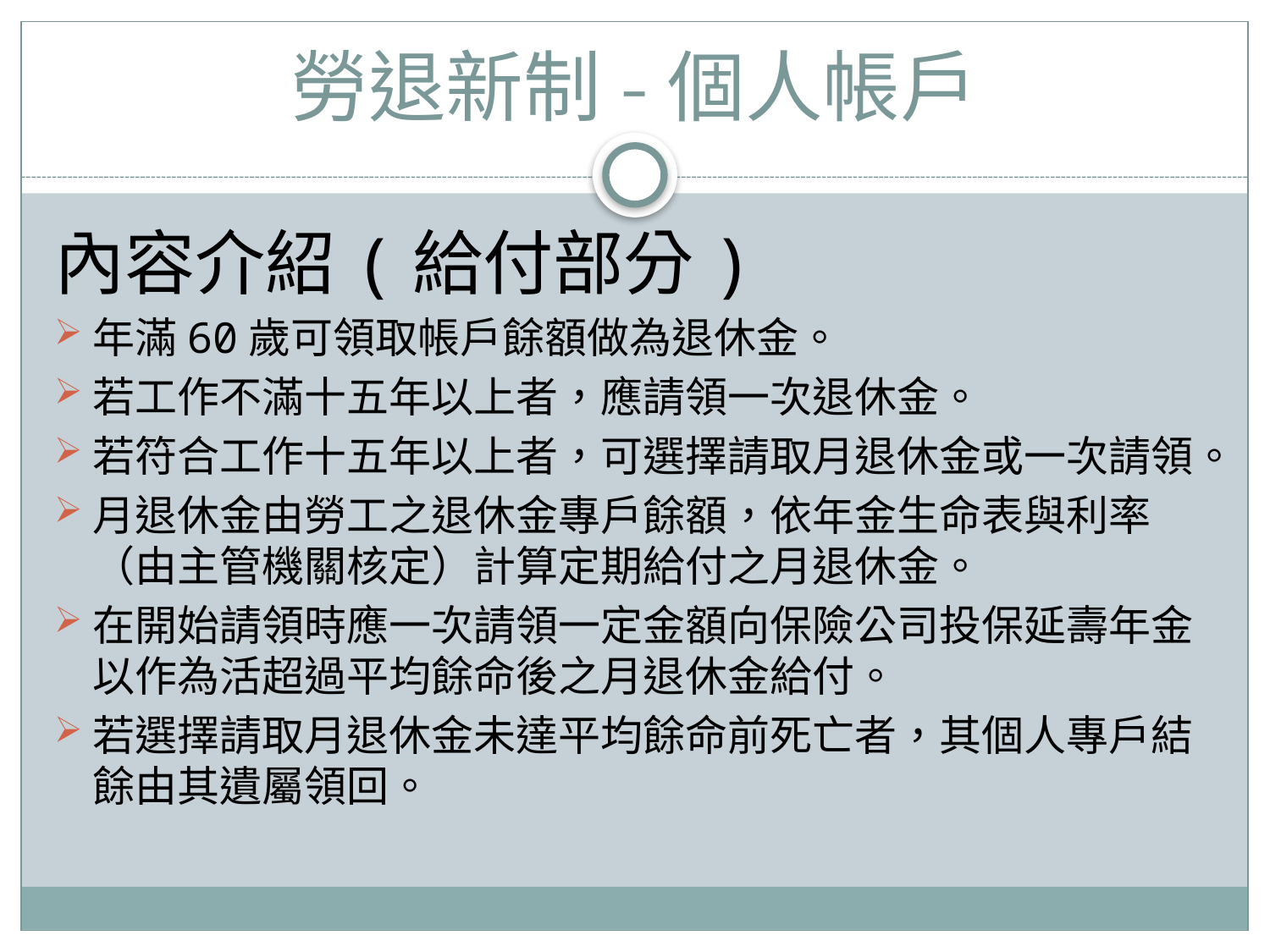

# 勞退新制-個人帳戶
內容介紹(給付部分)
年滿60歲可領取帳戶餘額做為退休金。
若工作不滿十五年以上者，應請領一次退休金。
若符合工作十五年以上者，可選擇請取月退休金或一次請領。
月退休金由勞工之退休金專戶餘額，依年金生命表與利率（由主管機關核定）計算定期給付之月退休金。
在開始請領時應一次請領一定金額向保險公司投保延壽年金以作為活超過平均餘命後之月退休金給付。
若選擇請取月退休金未達平均餘命前死亡者，其個人專戶結餘由其遺屬領回。